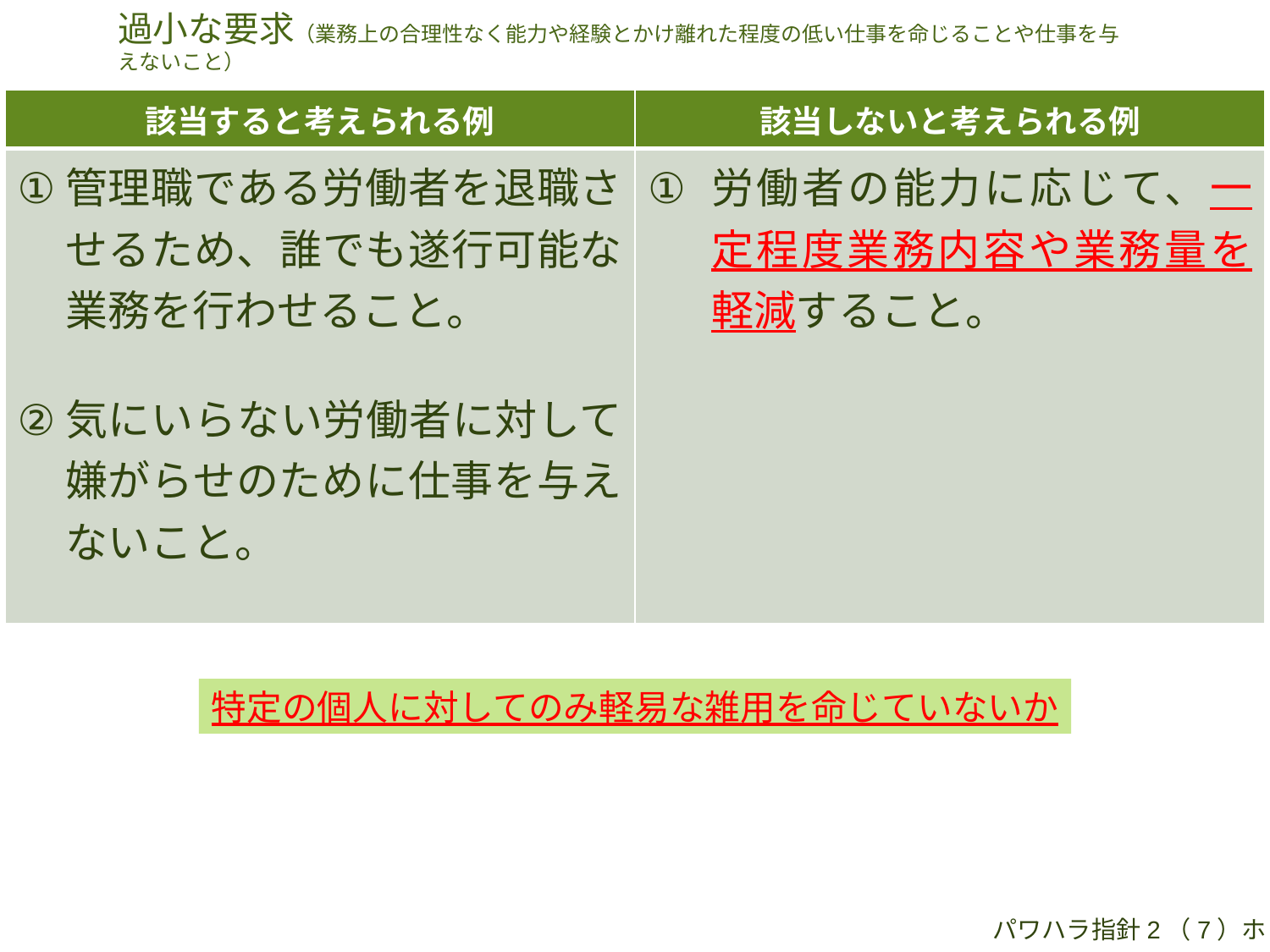

過小な要求（業務上の合理性なく能力や経験とかけ離れた程度の低い仕事を命じることや仕事を与えないこと）
| 該当すると考えられる例 | 該当しないと考えられる例 |
| --- | --- |
| 管理職である労働者を退職させるため、誰でも遂行可能な業務を行わせること。 気にいらない労働者に対して嫌がらせのために仕事を与えないこと。 | 労働者の能力に応じて、一定程度業務内容や業務量を軽減すること。 |
特定の個人に対してのみ軽易な雑用を命じていないか
パワハラ指針2（7）ホ